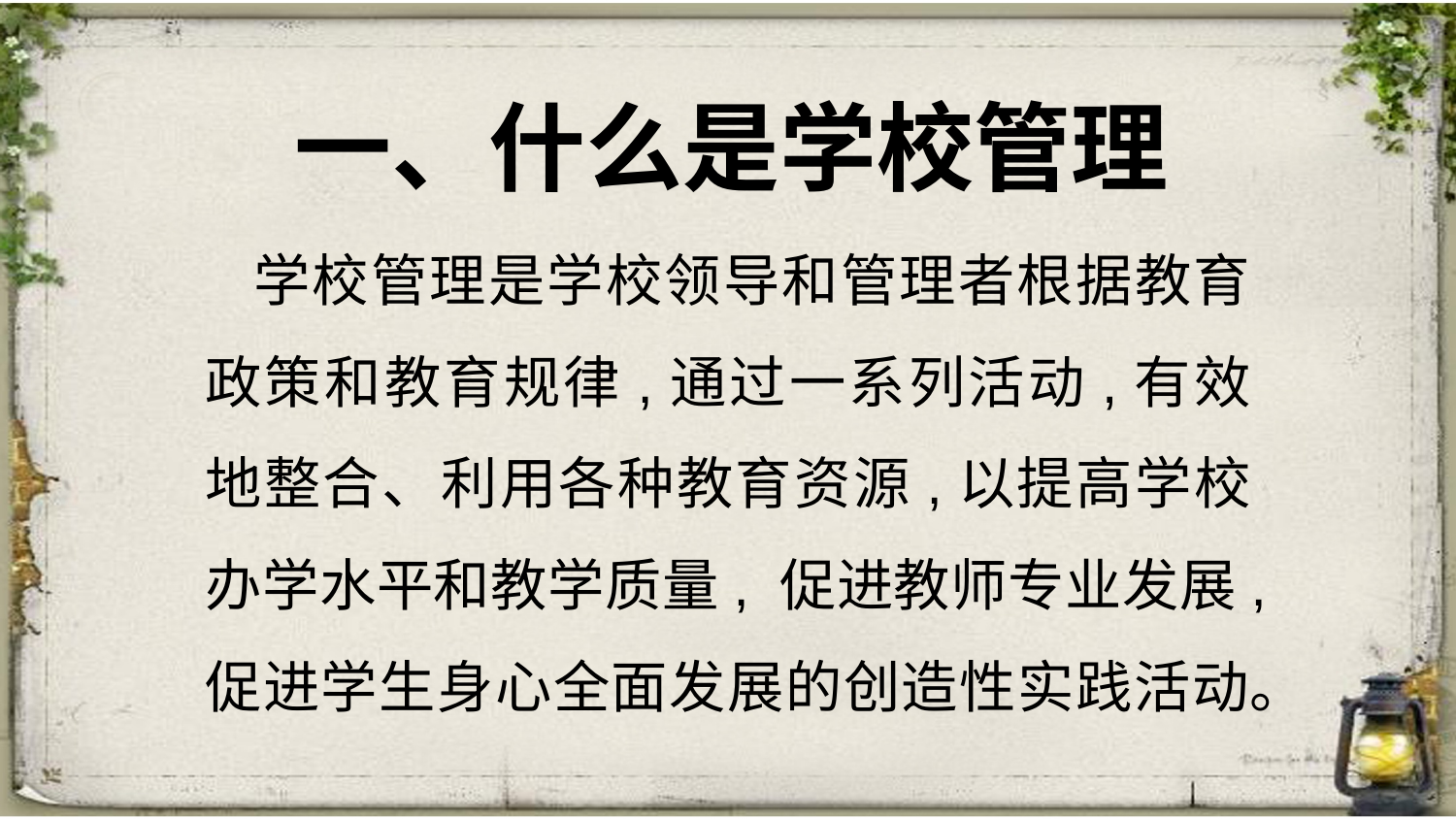

一、什么是学校管理
学校管理是学校领导和管理者根据教育政策和教育规律,通过一系列活动,有效地整合、利用各种教育资源,以提高学校办学水平和教学质量, 促进教师专业发展,促进学生身心全面发展的创造性实践活动。